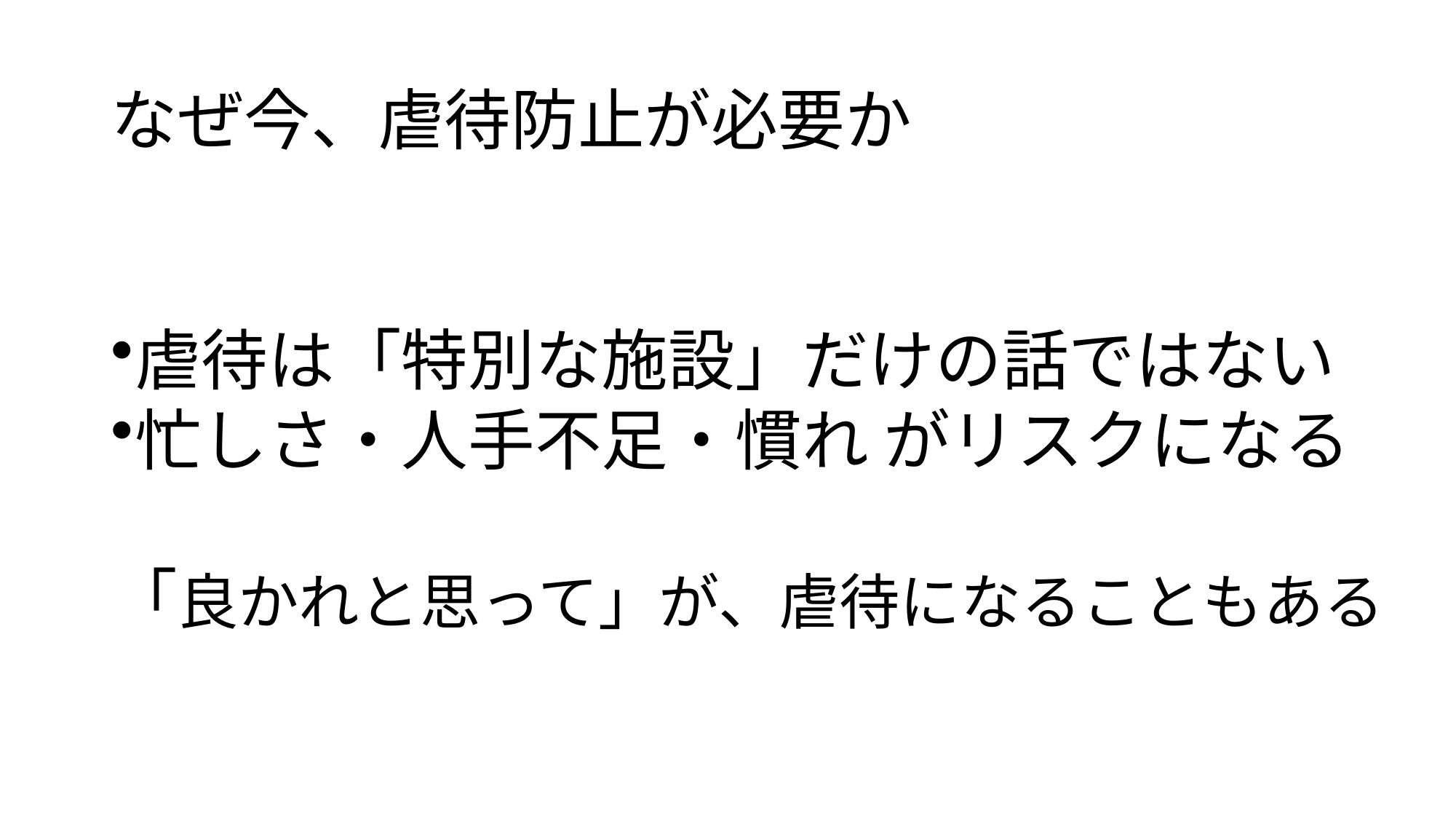

# なぜ今、虐待防止が必要か
虐待は「特別な施設」だけの話ではない
忙しさ・人手不足・慣れ がリスクになる

「良かれと思って」が、虐待になることもある